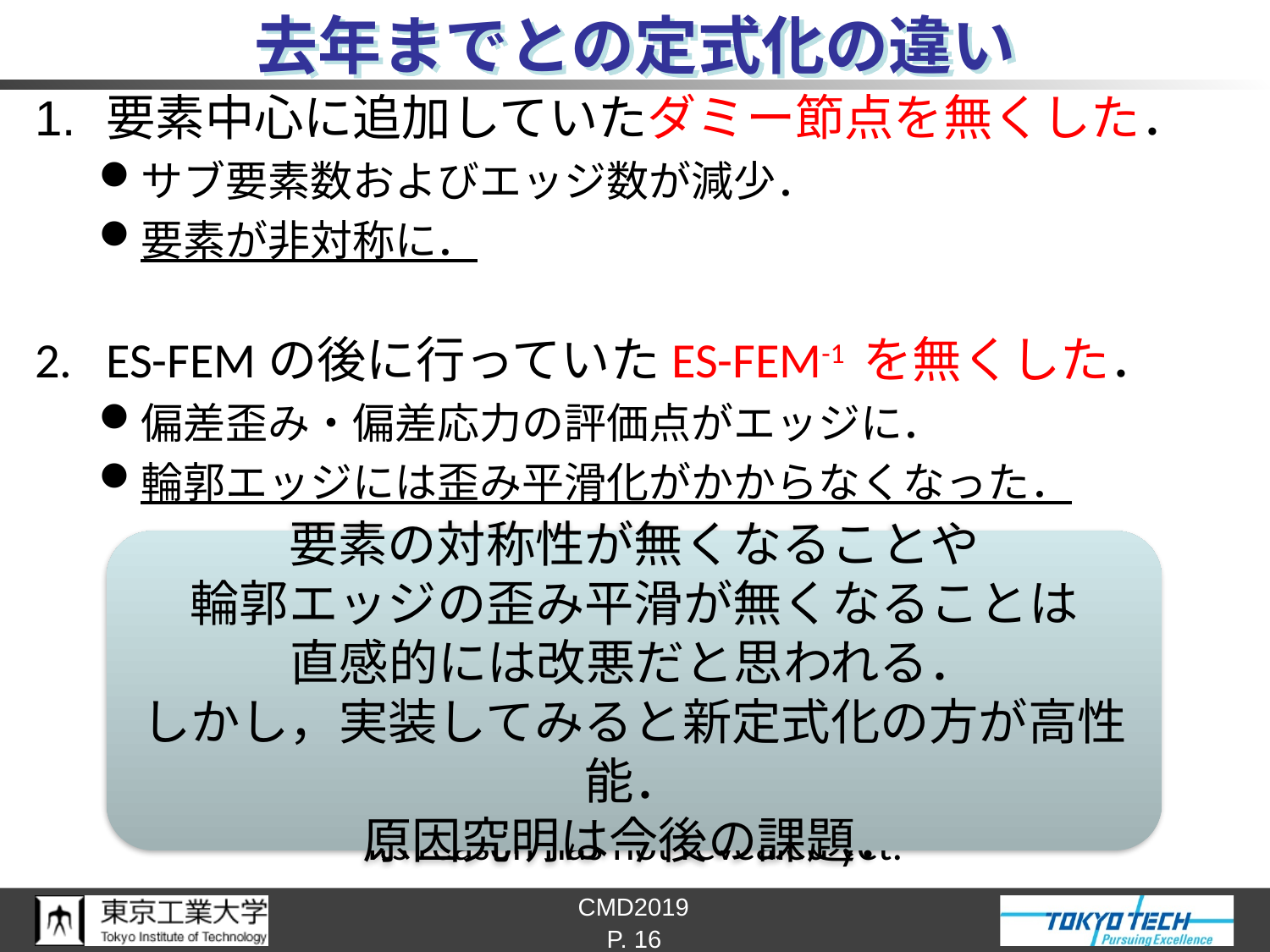

# 去年までとの定式化の違い
要素中心に追加していたダミー節点を無くした．
サブ要素数およびエッジ数が減少．
要素が非対称に．

ES-FEMの後に行っていたES-FEM-1 を無くした．
偏差歪み・偏差応力の評価点がエッジに．
輪郭エッジには歪み平滑化がかからなくなった．

Its reason has not revealed yet.
要素の対称性が無くなることや
輪郭エッジの歪み平滑が無くなることは
直感的には改悪だと思われる．
しかし，実装してみると新定式化の方が高性能．
原因究明は今後の課題．
P. 16